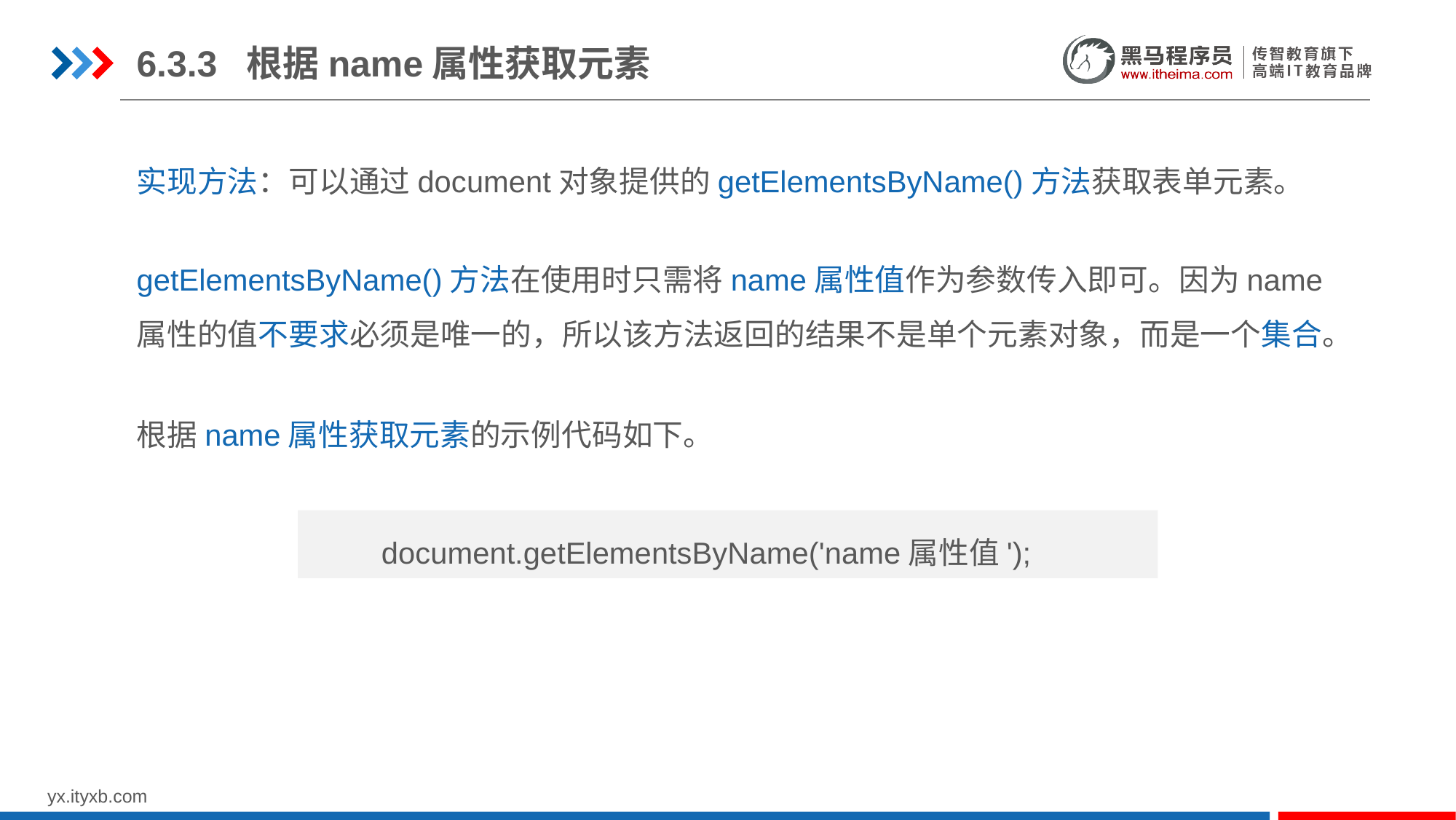

6.3.3  根据name属性获取元素
实现方法：可以通过document对象提供的getElementsByName()方法获取表单元素。

getElementsByName()方法在使用时只需将name属性值作为参数传入即可。因为name属性的值不要求必须是唯一的，所以该方法返回的结果不是单个元素对象，而是一个集合。
根据name属性获取元素的示例代码如下。
document.getElementsByName('name属性值');